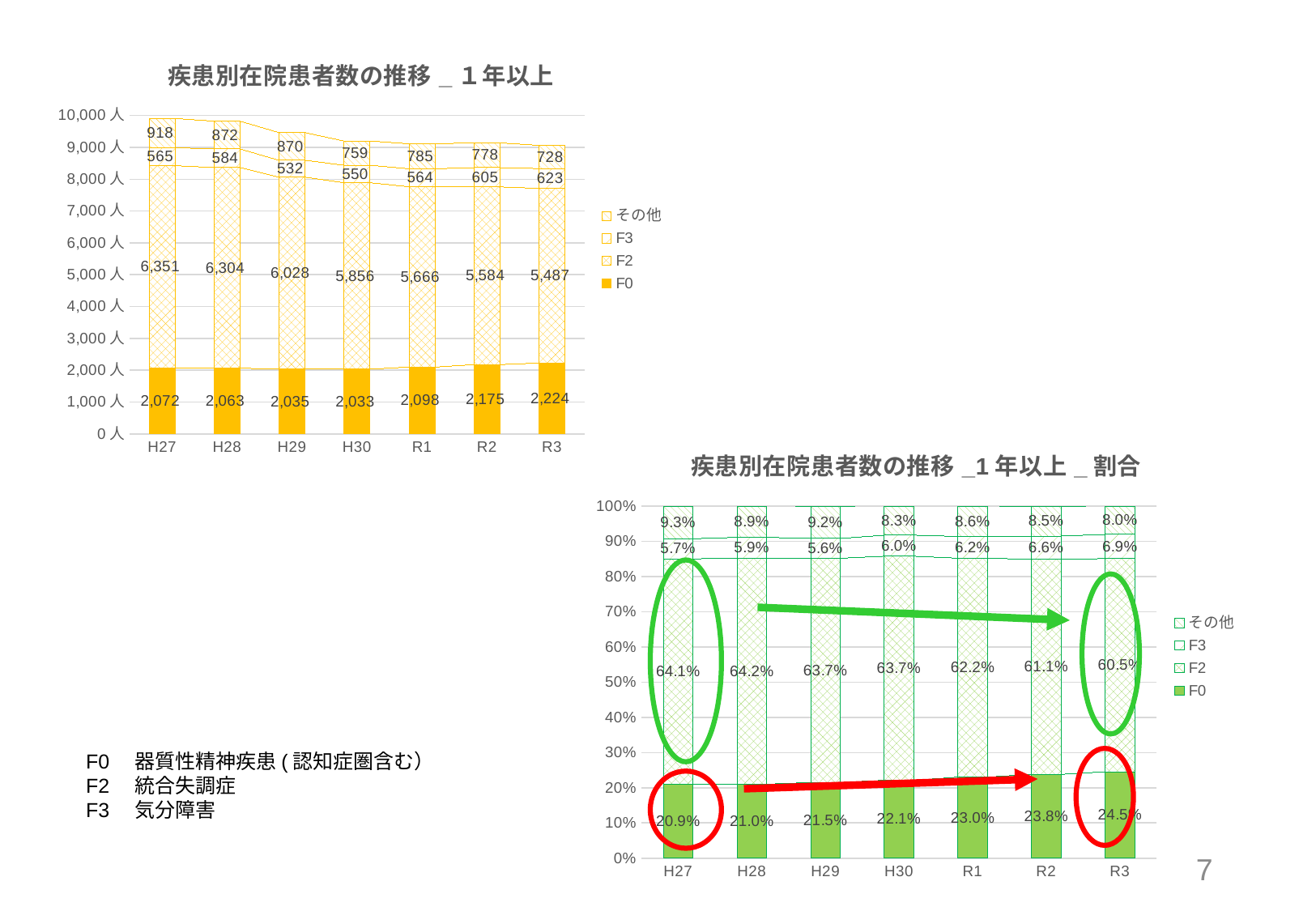

### Chart: 疾患別在院患者数の推移_１年以上

| Category | F0 | F2 | F3 | その他 |
|---|---|---|---|---|
| H27 | 2072.0 | 6351.0 | 565.0 | 918.0 |
| H28 | 2063.0 | 6304.0 | 584.0 | 872.0 |
| H29 | 2035.0 | 6028.0 | 532.0 | 870.0 |
| H30 | 2033.0 | 5856.0 | 550.0 | 759.0 |
| R1 | 2098.0 | 5666.0 | 564.0 | 785.0 |
| R2 | 2175.0 | 5584.0 | 605.0 | 778.0 |
| R3 | 2224.0 | 5487.0 | 623.0 | 728.0 |

### Chart: 疾患別在院患者数の推移_1年以上_割合

| Category | F0 | F2 | F3 | その他 |
|---|---|---|---|---|
| H27 | 0.20916616192206744 | 0.6411265899454875 | 0.05703613971330507 | 0.09267110841913992 |
| H28 | 0.21001730632189758 | 0.641759136719943 | 0.05945230581288812 | 0.0887712511452713 |
| H29 | 0.2150026413100898 | 0.6368726888536714 | 0.05620707871104068 | 0.0919175911251981 |
| H30 | 0.22102631006740595 | 0.6366601435094585 | 0.05979560774081322 | 0.08251793868232224 |
| R1 | 0.23022056402940855 | 0.6217491495665532 | 0.06188960825194777 | 0.08614067815209042 |
| R2 | 0.23791292933712535 | 0.6108072631809233 | 0.06617807919492452 | 0.0851017282870269 |
| R3 | 0.245420436989627 | 0.6054954756124475 | 0.0687486206135511 | 0.08033546678437431 |

F0　器質性精神疾患(認知症圏含む）
F2　統合失調症
F3　気分障害

7